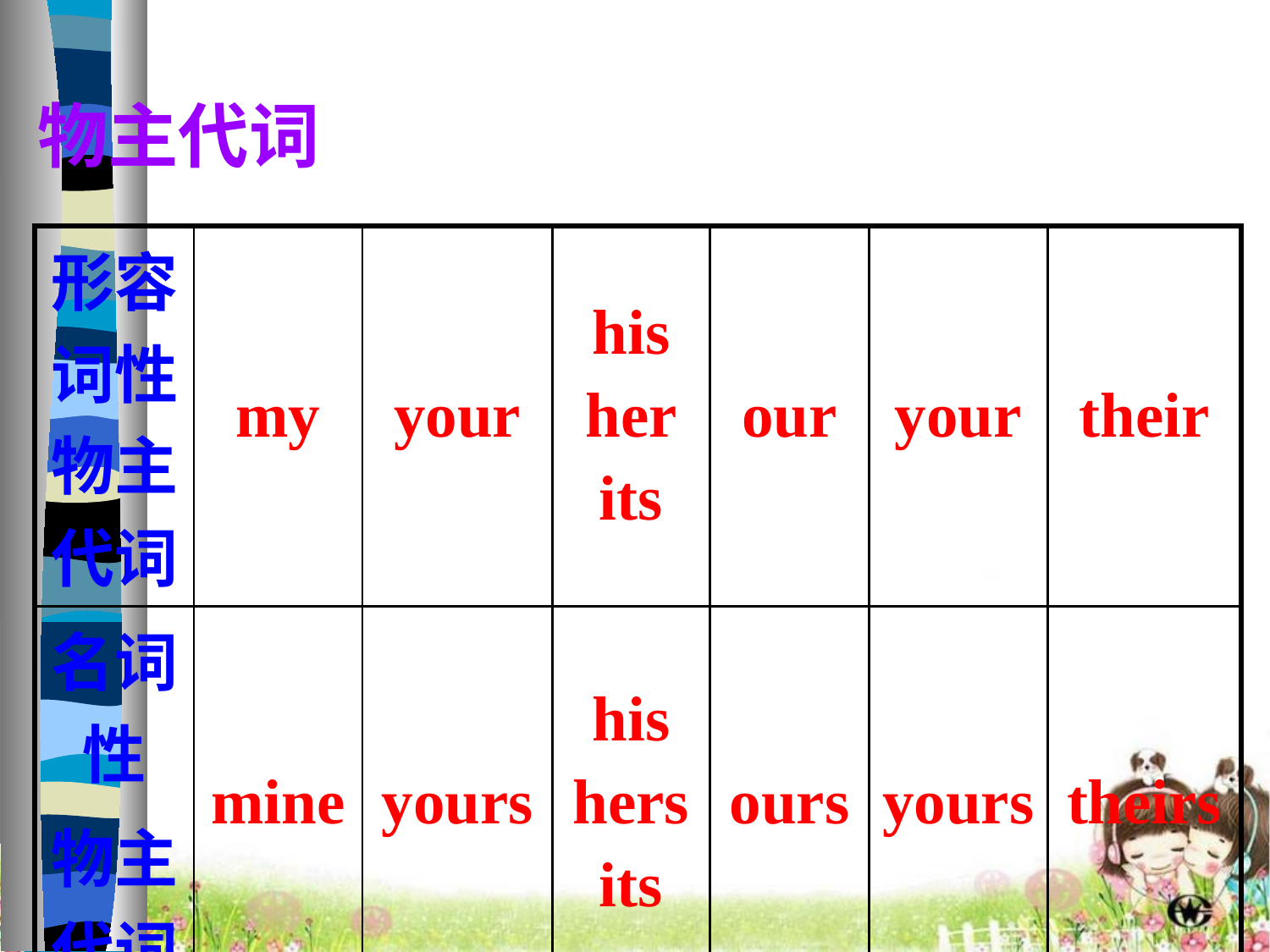

# 物主代词
| 形容词性物主代词 | my | your | his her its | our | your | their |
| --- | --- | --- | --- | --- | --- | --- |
| 名词性 物主代词 | mine | yours | his hers its | ours | yours | theirs |